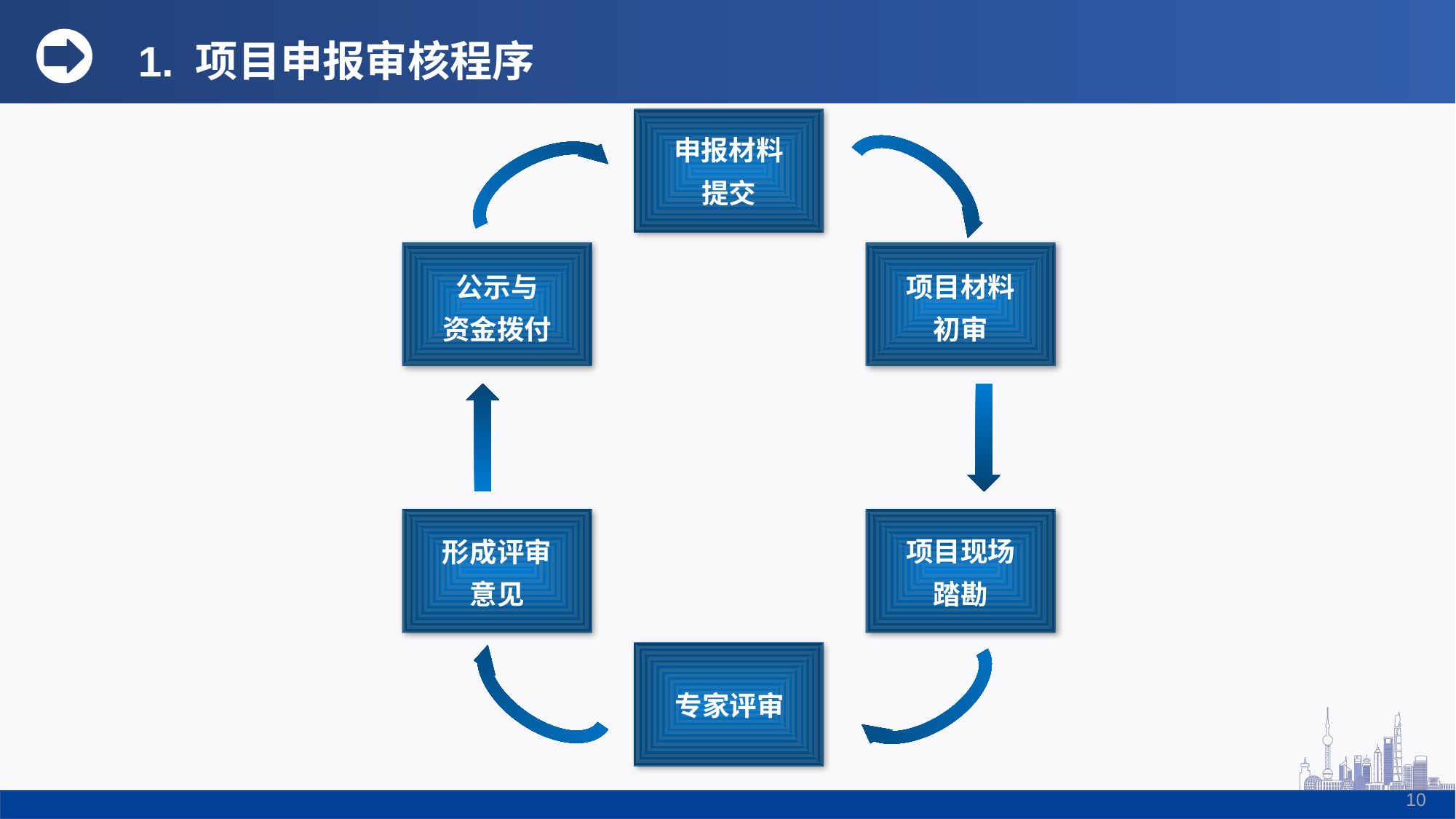

1. 项目申报审核程序

申报材料
提交

公示与
资金拨付
项目材料
初审

项目现场
踏勘
形成评审
意见

专家评审